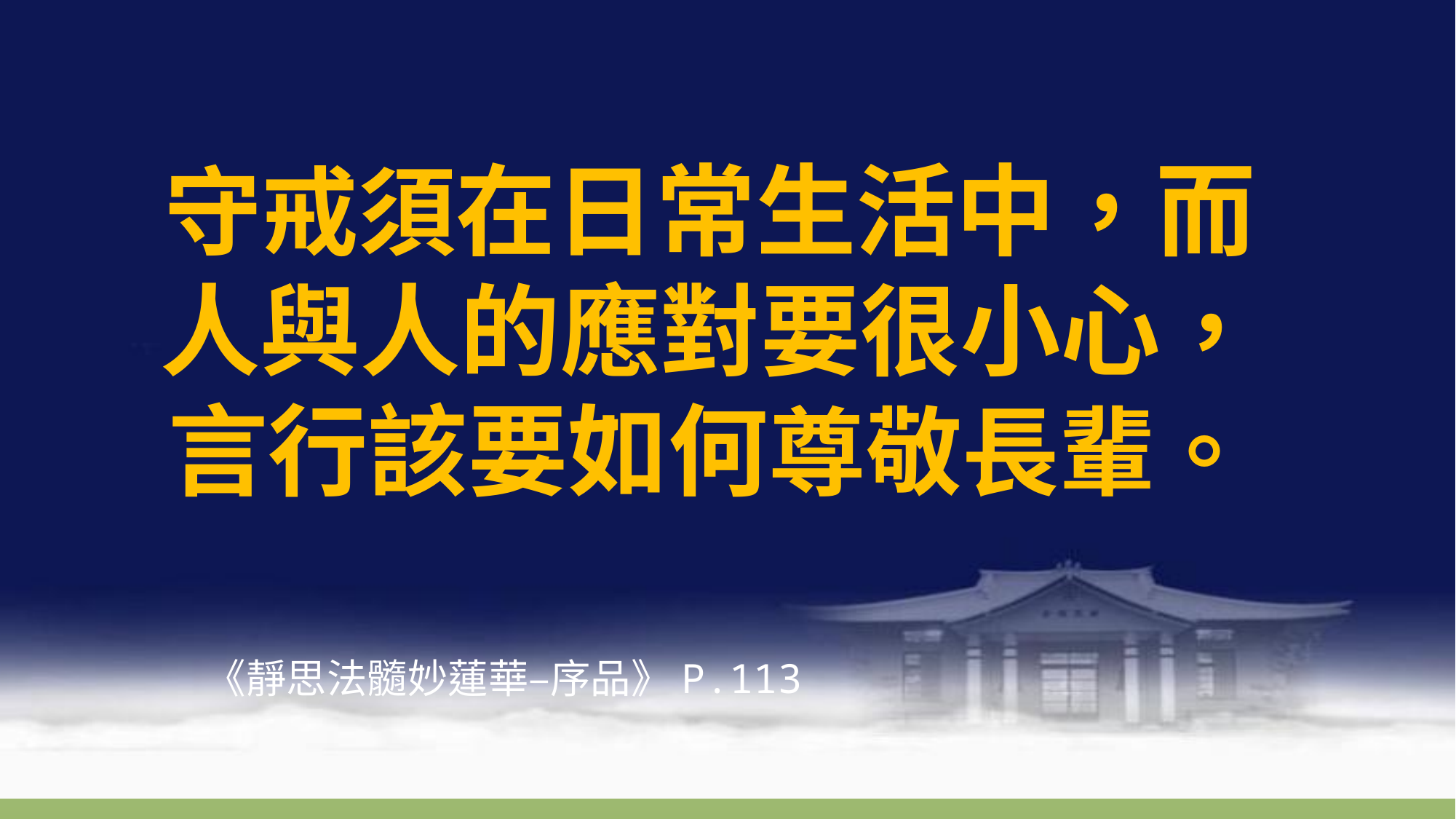

守戒須在日常生活中，而人與人的應對要很小心，言行該要如何尊敬長輩。
《靜思法髓妙蓮華–序品》P.113